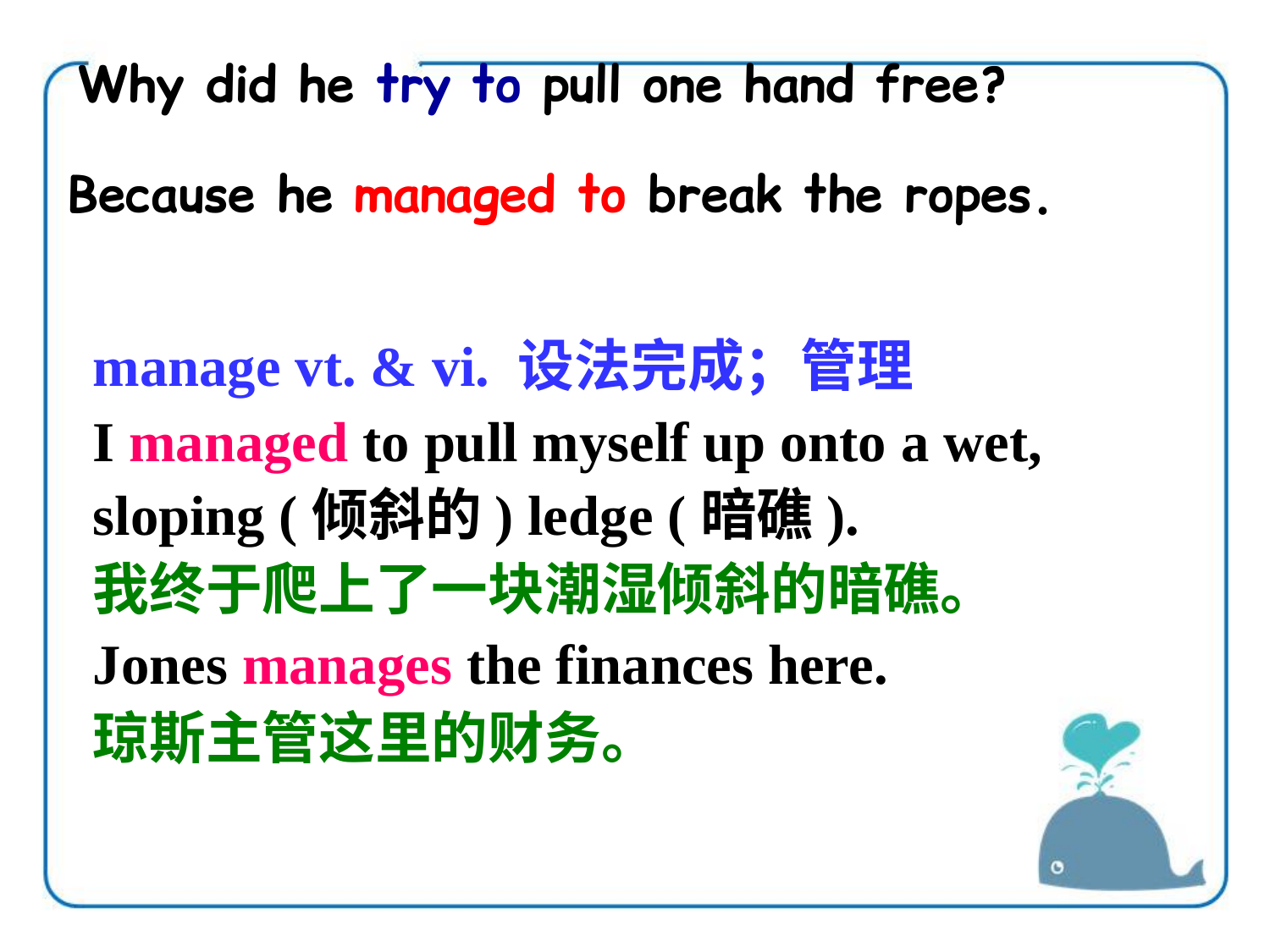

Why did he try to pull one hand free?
Because he managed to break the ropes.
manage vt. & vi. 设法完成；管理
I managed to pull myself up onto a wet, sloping (倾斜的) ledge (暗礁).
我终于爬上了一块潮湿倾斜的暗礁。
Jones manages the finances here.
琼斯主管这里的财务。